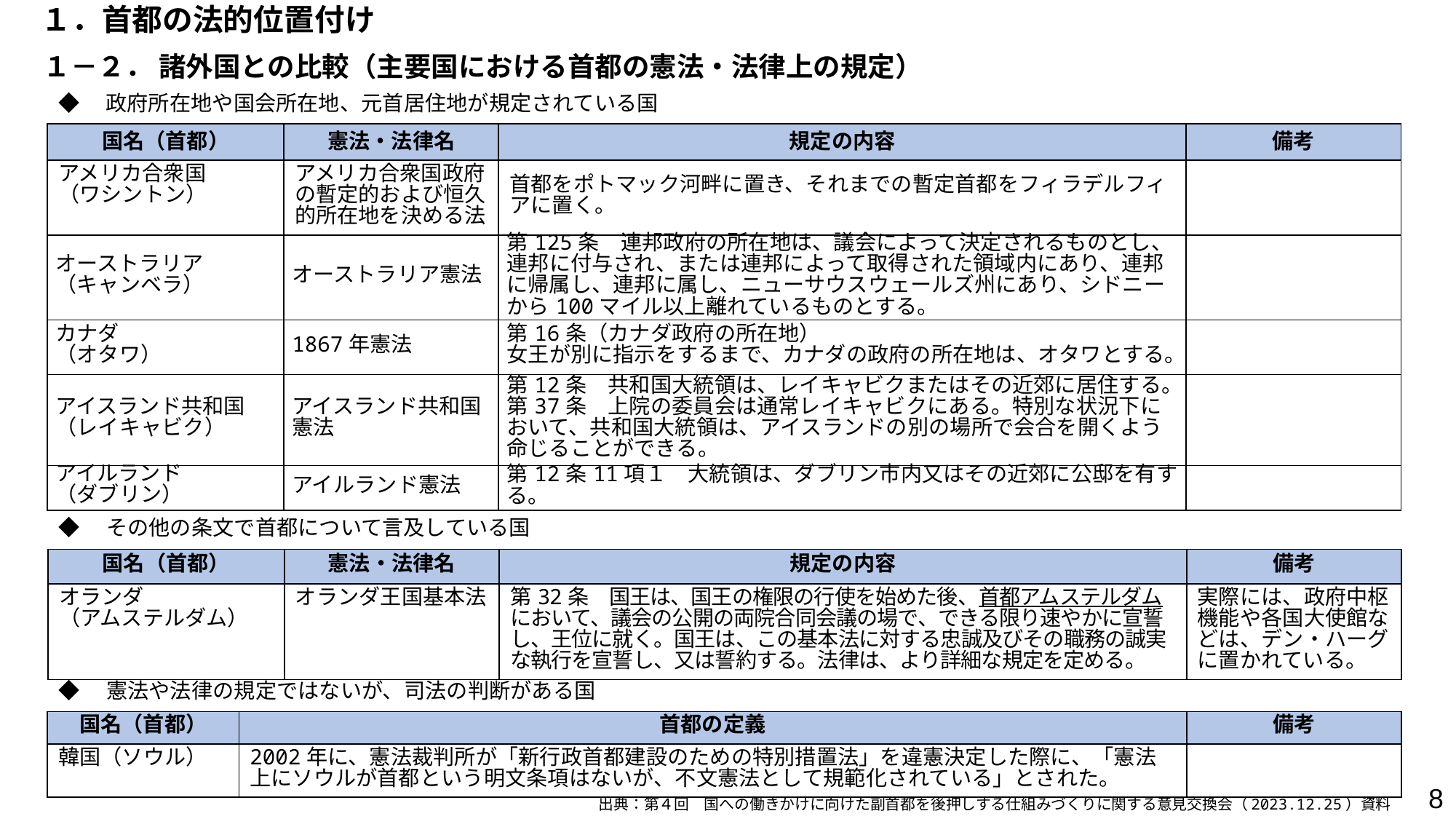

１．首都の法的位置付け
１－２． 諸外国との比較（主要国における首都の憲法・法律上の規定）
◆　政府所在地や国会所在地、元首居住地が規定されている国
| 国名（首都） | 憲法・法律名 | 規定の内容 | 備考 |
| --- | --- | --- | --- |
| アメリカ合衆国 （ワシントン） | アメリカ合衆国政府の暫定的および恒久的所在地を決める法 | 首都をポトマック河畔に置き、それまでの暫定首都をフィラデルフィアに置く。 |  |
| オーストラリア （キャンベラ） | オーストラリア憲法 | 第125条　連邦政府の所在地は、議会によって決定されるものとし、連邦に付与され、または連邦によって取得された領域内にあり、連邦に帰属し、連邦に属し、ニューサウスウェールズ州にあり、シドニーから100マイル以上離れているものとする。 |  |
| カナダ （オタワ） | 1867年憲法 | 第16条（カナダ政府の所在地） 女王が別に指示をするまで、カナダの政府の所在地は、オタワとする。 |  |
| アイスランド共和国（レイキャビク） | アイスランド共和国憲法 | 第12条　共和国大統領は、レイキャビクまたはその近郊に居住する。 第37条　上院の委員会は通常レイキャビクにある。特別な状況下において、共和国大統領は、アイスランドの別の場所で会合を開くよう命じることができる。 |  |
| アイルランド （ダブリン） | アイルランド憲法 | 第12条11項１　大統領は、ダブリン市内又はその近郊に公邸を有する。 |  |
◆　その他の条文で首都について言及している国
| 国名（首都） | 憲法・法律名 | 規定の内容 | 備考 |
| --- | --- | --- | --- |
| オランダ （アムステルダム） | オランダ王国基本法 | 第32条　国王は、国王の権限の行使を始めた後、首都アムステルダムにおいて、議会の公開の両院合同会議の場で、できる限り速やかに宣誓し、王位に就く。国王は、この基本法に対する忠誠及びその職務の誠実な執行を宣誓し、又は誓約する。法律は、より詳細な規定を定める。 | 実際には、政府中枢機能や各国大使館などは、デン・ハーグに置かれている。 |
◆　憲法や法律の規定ではないが、司法の判断がある国
| 国名（首都） | 首都の定義 | 備考 |
| --- | --- | --- |
| 韓国（ソウル） | 2002年に、憲法裁判所が「新行政首都建設のための特別措置法」を違憲決定した際に、「憲法上にソウルが首都という明文条項はないが、不文憲法として規範化されている」とされた。 |  |
8
出典：第４回　国への働きかけに向けた副首都を後押しする仕組みづくりに関する意見交換会（2023.12.25）資料